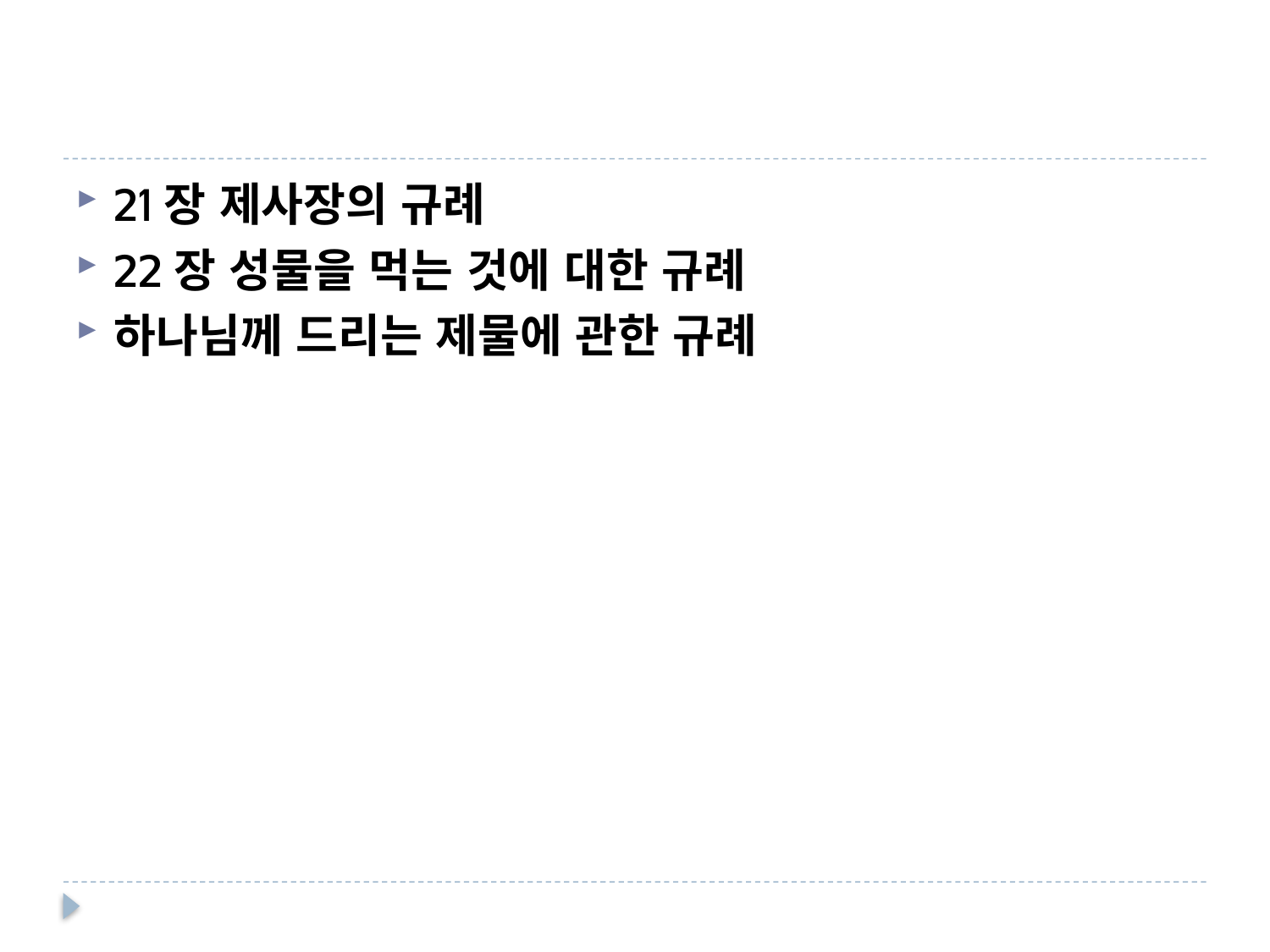

#
21장 제사장의 규례
22장 성물을 먹는 것에 대한 규례
하나님께 드리는 제물에 관한 규례